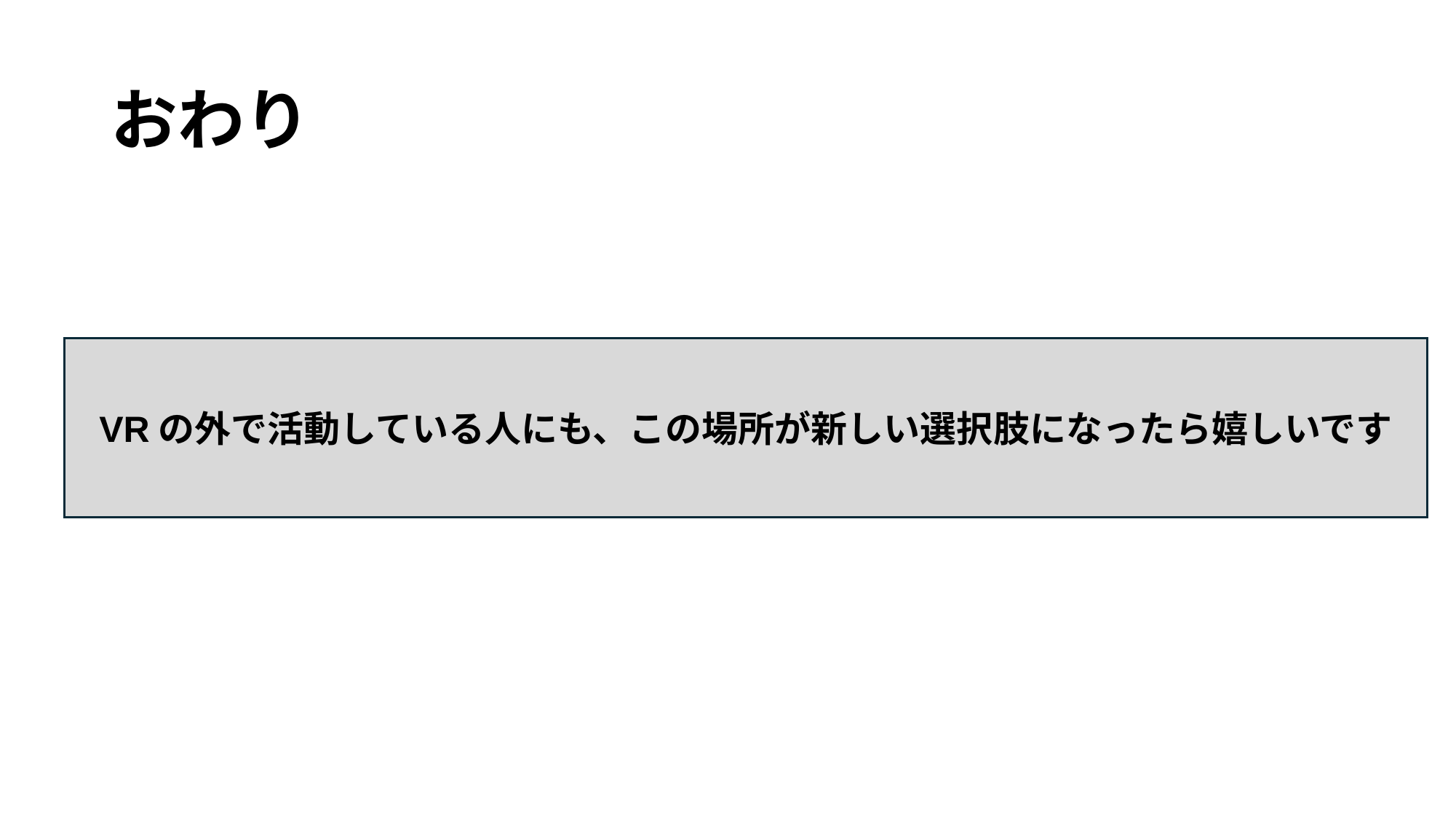

# おわり

VRの外で活動している人にも、この場所が新しい選択肢になったら嬉しいです